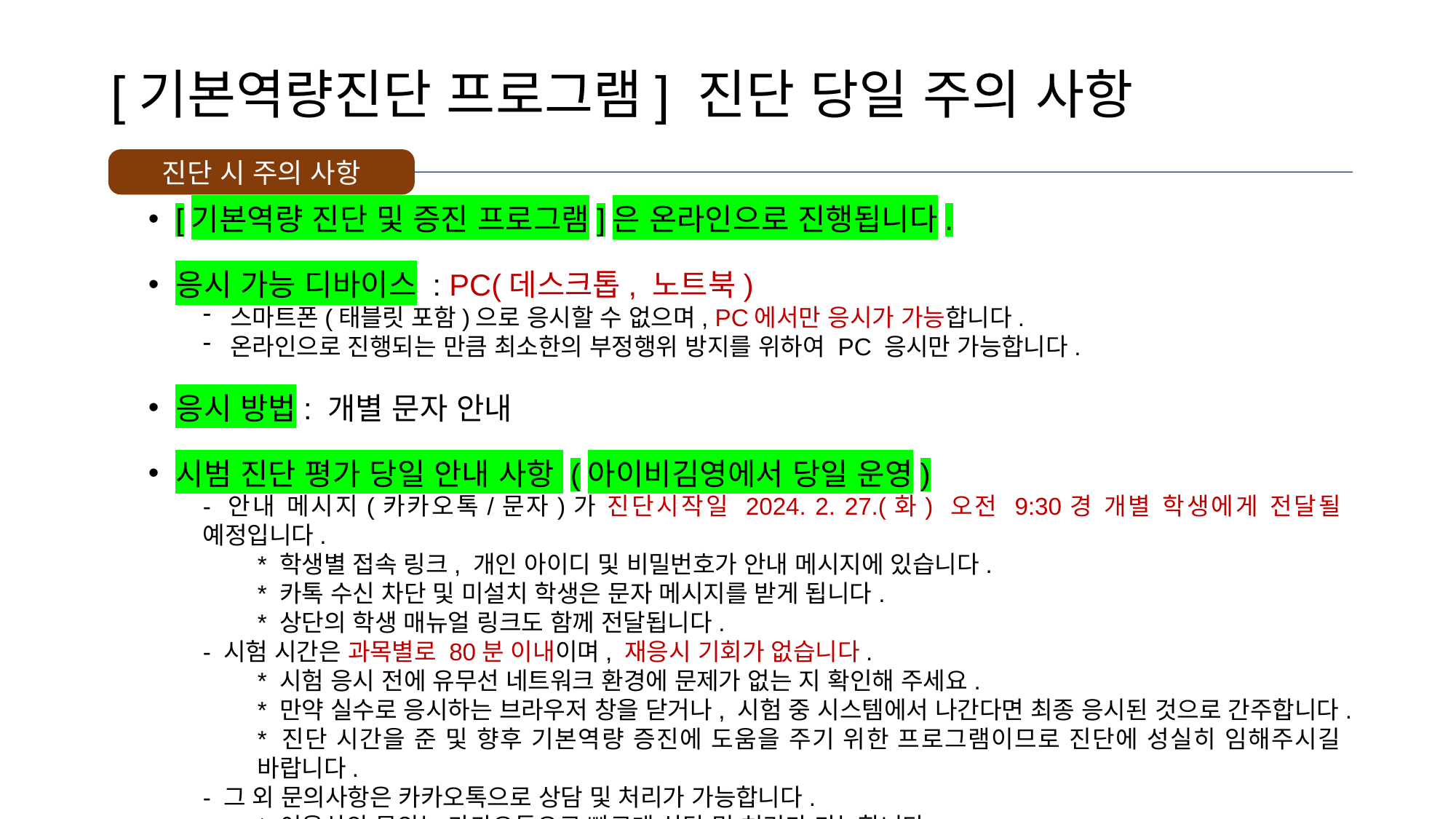

# [기본역량진단 프로그램] 진단 당일 주의 사항
진단 시 주의 사항
[기본역량 진단 및 증진 프로그램]은 온라인으로 진행됩니다.

응시 가능 디바이스 : PC(데스크톱, 노트북)
스마트폰(태블릿 포함)으로 응시할 수 없으며, PC에서만 응시가 가능합니다.
온라인으로 진행되는 만큼 최소한의 부정행위 방지를 위하여 PC 응시만 가능합니다.

응시 방법: 개별 문자 안내

시범 진단 평가 당일 안내 사항 (아이비김영에서 당일 운영)
- 안내 메시지(카카오톡/문자)가 진단시작일 2024. 2. 27.(화) 오전 9:30경 개별 학생에게 전달될 예정입니다.
* 학생별 접속 링크, 개인 아이디 및 비밀번호가 안내 메시지에 있습니다.
* 카톡 수신 차단 및 미설치 학생은 문자 메시지를 받게 됩니다.
* 상단의 학생 매뉴얼 링크도 함께 전달됩니다.
- 시험 시간은 과목별로 80분 이내이며, 재응시 기회가 없습니다.
* 시험 응시 전에 유무선 네트워크 환경에 문제가 없는 지 확인해 주세요.
* 만약 실수로 응시하는 브라우저 창을 닫거나, 시험 중 시스템에서 나간다면 최종 응시된 것으로 간주합니다.
* 진단 시간을 준 및 향후 기본역량 증진에 도움을 주기 위한 프로그램이므로 진단에 성실히 임해주시길 바랍니다.
- 그 외 문의사항은 카카오톡으로 상담 및 처리가 가능합니다.
* 이용상의 문의는 카카오톡으로 빠르게 상담 및 처리가 가능합니다.
* 카카오톡 상담은 근무시간(10:00~18:00)에만 가능합니다.